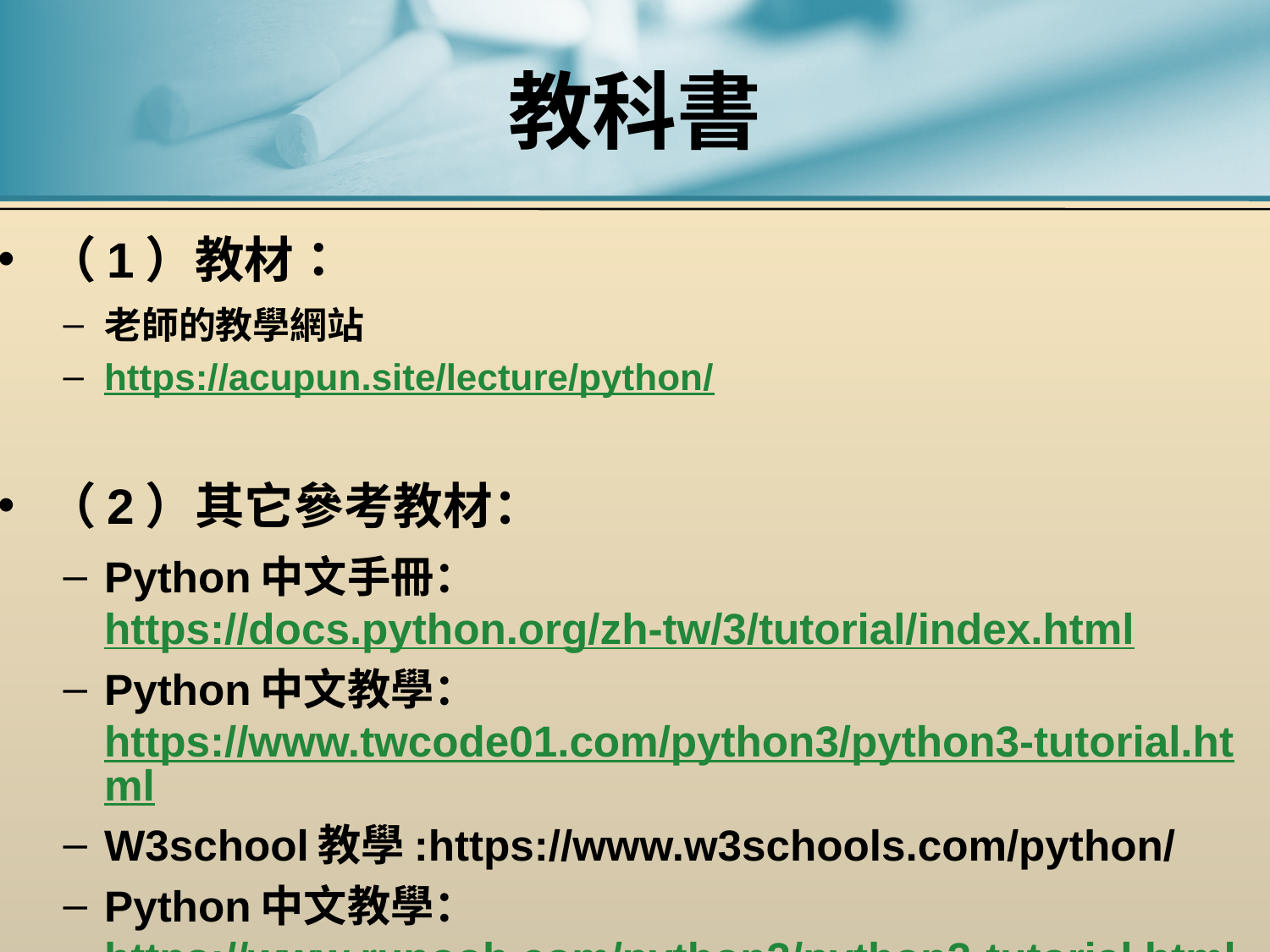

# 教科書
（1）教材：
老師的教學網站
https://acupun.site/lecture/python/

（2）其它參考教材：
Python中文手冊：https://docs.python.org/zh-tw/3/tutorial/index.html
Python中文教學：https://www.twcode01.com/python3/python3-tutorial.html
W3school教學:https://www.w3schools.com/python/
Python中文教學：https://www.runoob.com/python3/python3-tutorial.html